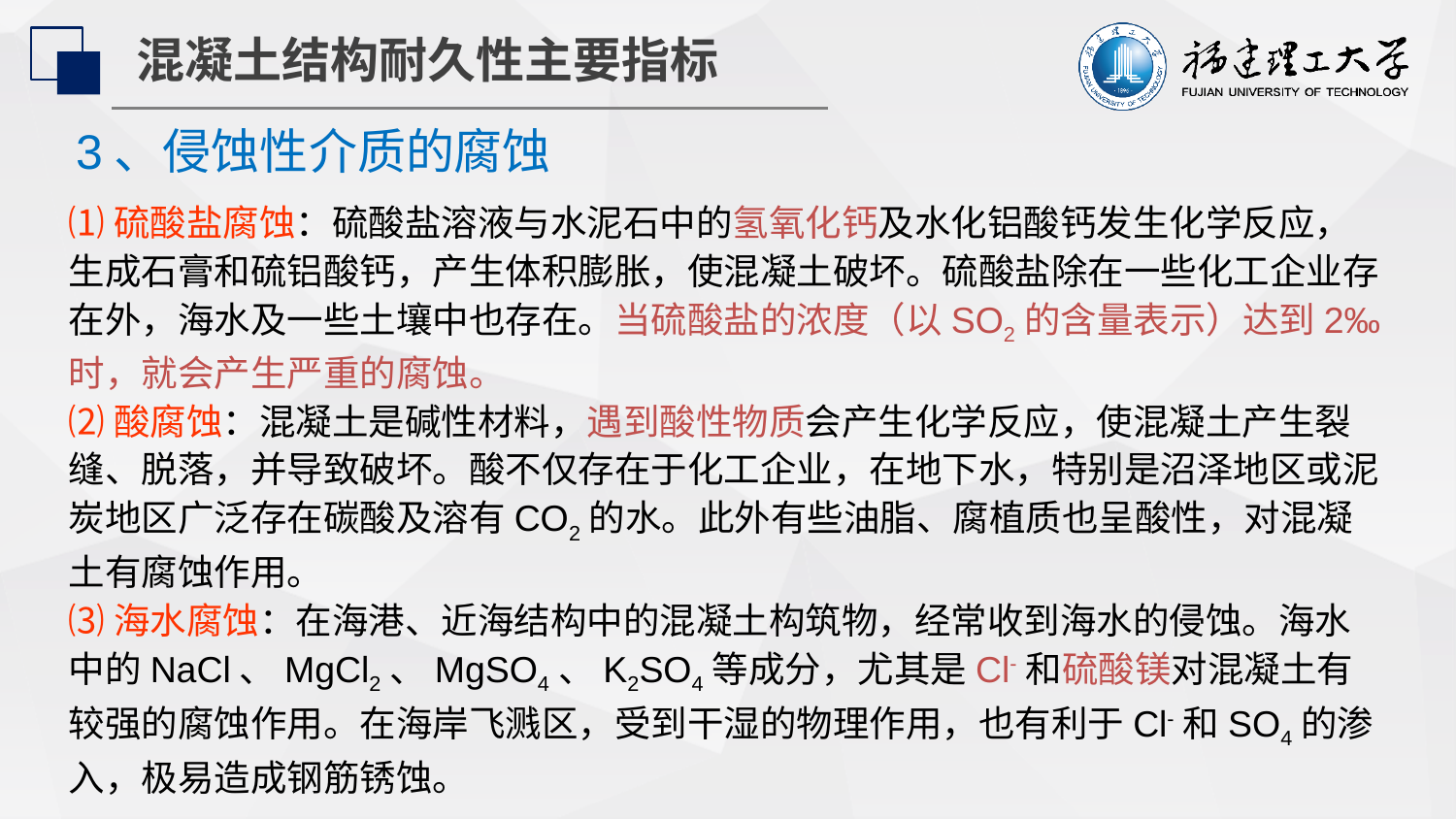

混凝土结构耐久性主要指标
3、侵蚀性介质的腐蚀
⑴硫酸盐腐蚀：硫酸盐溶液与水泥石中的氢氧化钙及水化铝酸钙发生化学反应，生成石膏和硫铝酸钙，产生体积膨胀，使混凝土破坏。硫酸盐除在一些化工企业存在外，海水及一些土壤中也存在。当硫酸盐的浓度（以SO2的含量表示）达到2‰时，就会产生严重的腐蚀。
⑵酸腐蚀：混凝土是碱性材料，遇到酸性物质会产生化学反应，使混凝土产生裂缝、脱落，并导致破坏。酸不仅存在于化工企业，在地下水，特别是沼泽地区或泥炭地区广泛存在碳酸及溶有CO2的水。此外有些油脂、腐植质也呈酸性，对混凝土有腐蚀作用。
⑶海水腐蚀：在海港、近海结构中的混凝土构筑物，经常收到海水的侵蚀。海水中的NaCl、MgCl2、MgSO4、K2SO4等成分，尤其是Cl-和硫酸镁对混凝土有较强的腐蚀作用。在海岸飞溅区，受到干湿的物理作用，也有利于Cl-和SO4的渗入，极易造成钢筋锈蚀。